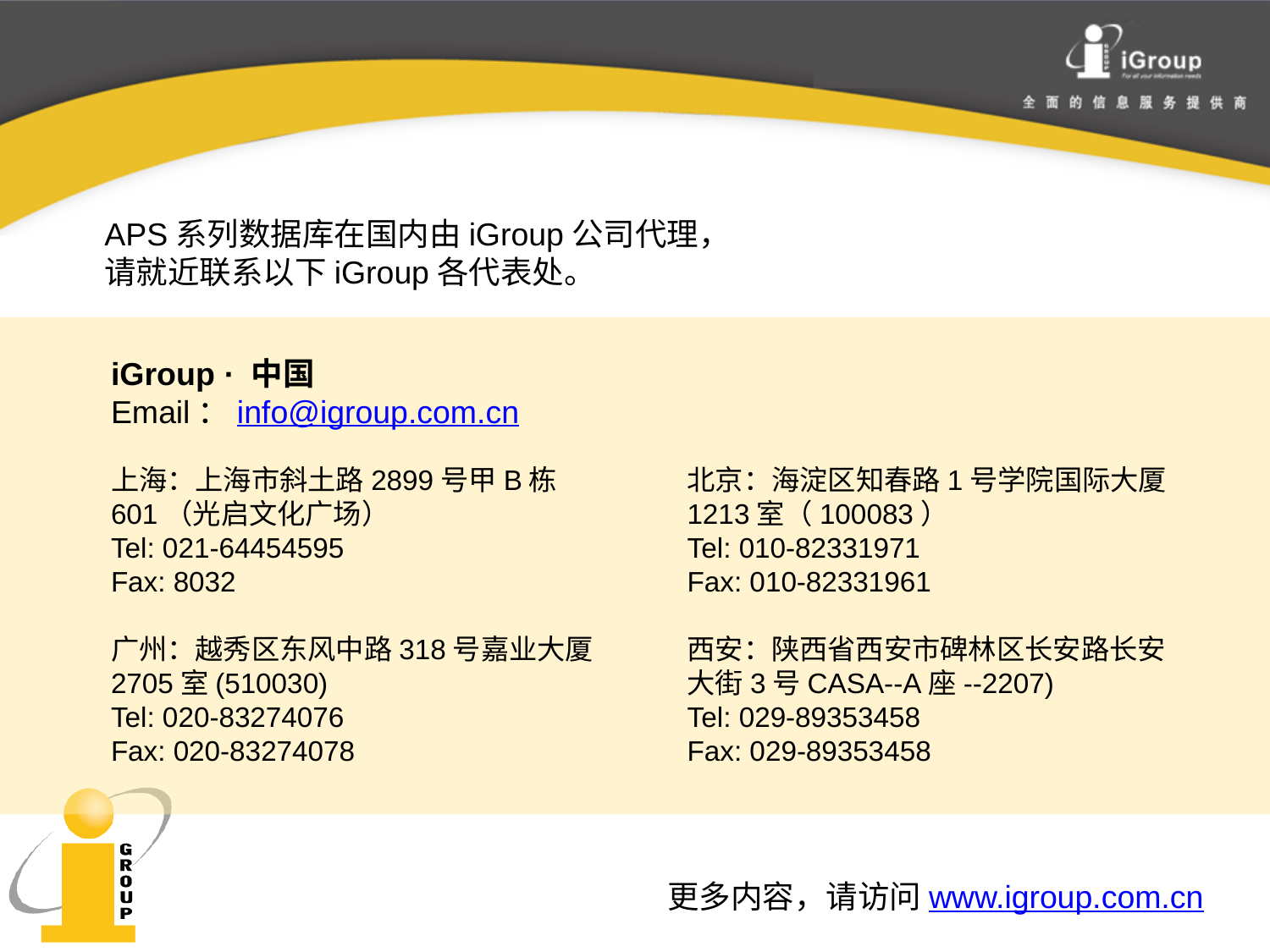

APS系列数据库在国内由iGroup公司代理，
请就近联系以下iGroup各代表处。

iGroup · 中国
Email：info@igroup.com.cn
上海：上海市斜土路2899号甲B栋601（光启文化广场）
Tel: 021-64454595
Fax: 8032
北京：海淀区知春路1号学院国际大厦1213室（100083）
Tel: 010-82331971
Fax: 010-82331961
广州：越秀区东风中路318号嘉业大厦2705室(510030)
Tel: 020-83274076
Fax: 020-83274078
西安：陕西省西安市碑林区长安路长安大街3号CASA--A座--2207)
Tel: 029-89353458
Fax: 029-89353458
更多内容，请访问www.igroup.com.cn